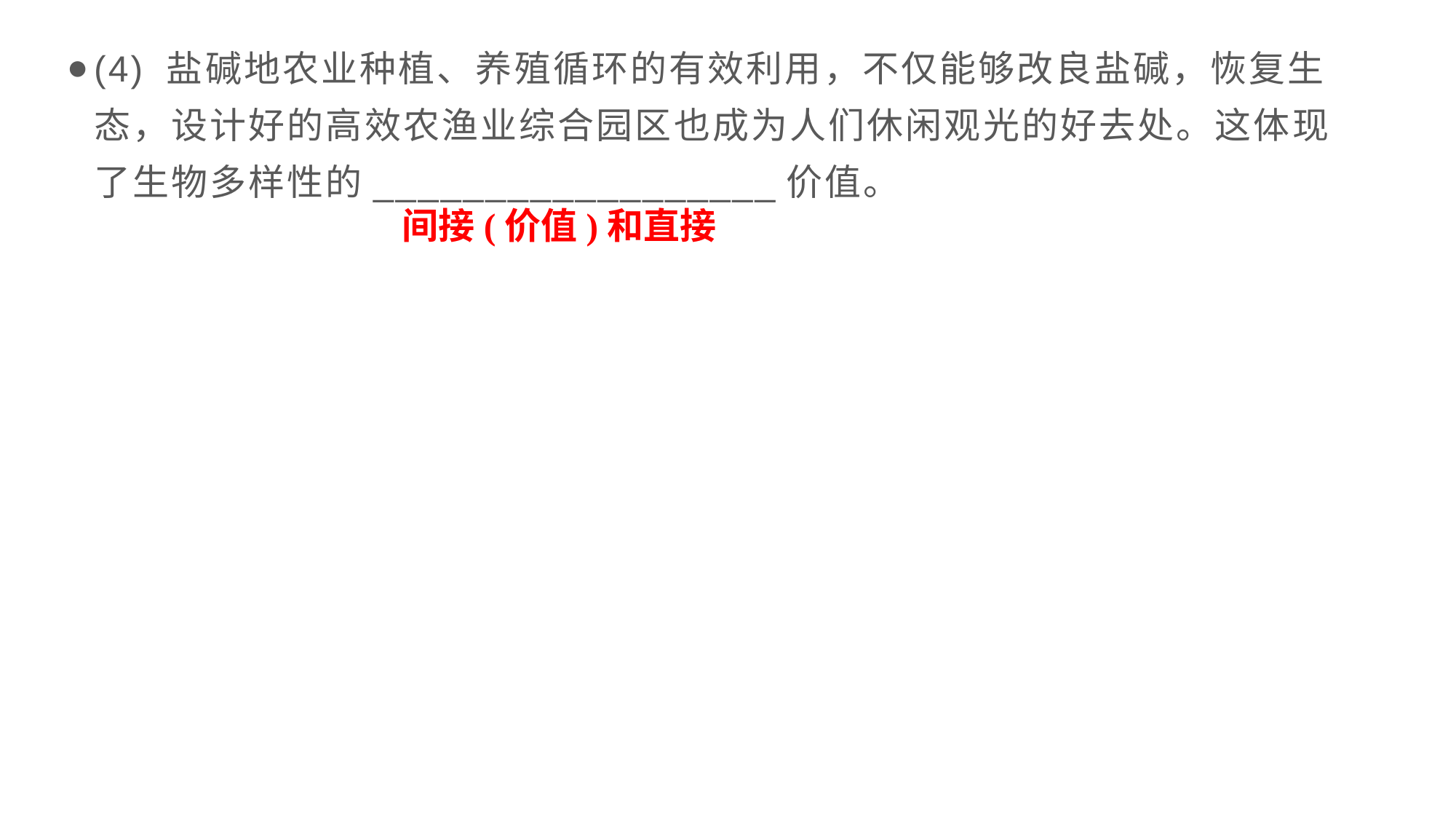

(4) 盐碱地农业种植、养殖循环的有效利用，不仅能够改良盐碱，恢复生态，设计好的高效农渔业综合园区也成为人们休闲观光的好去处。这体现了生物多样性的__________________价值。
间接(价值)和直接